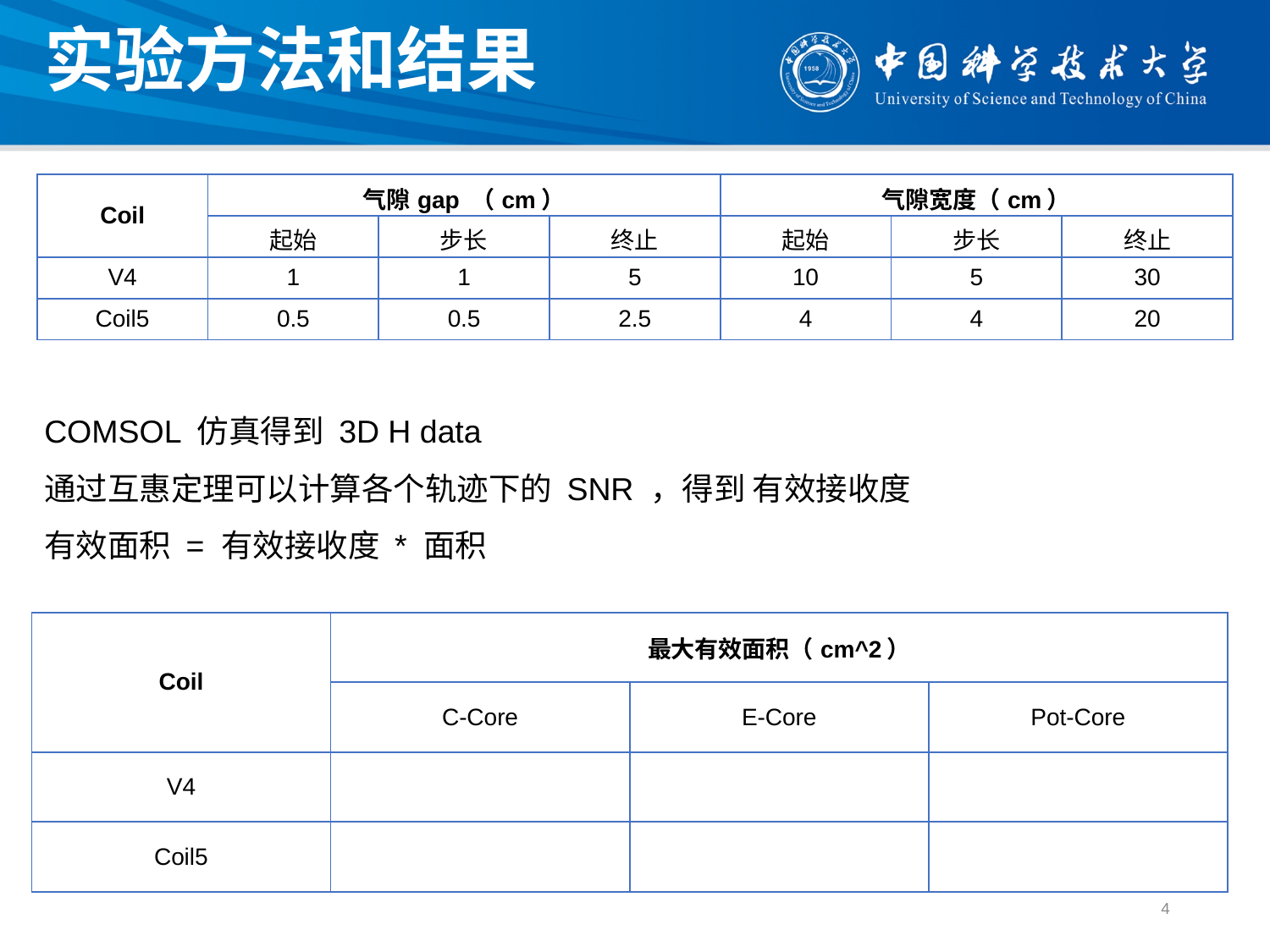

实验方法和结果
| Coil | 气隙gap （cm） |  |  | 气隙宽度（cm） |  |  |
| --- | --- | --- | --- | --- | --- | --- |
| Coil | 起始 | 步长 | 终止 | 起始 | 步长 | 终止 |
| V4 | 1 | 1 | 5 | 10 | 5 | 30 |
| Coil5 | 0.5 | 0.5 | 2.5 | 4 | 4 | 20 |
COMSOL 仿真得到 3D H data
通过互惠定理可以计算各个轨迹下的 SNR ，得到 有效接收度
有效面积 = 有效接收度 * 面积
| Coil | 最大有效面积（cm^2） |  |  |
| --- | --- | --- | --- |
| Coil | C-Core | E-Core | Pot-Core |
| V4 |  |  |  |
| Coil5 |  |  |  |
4